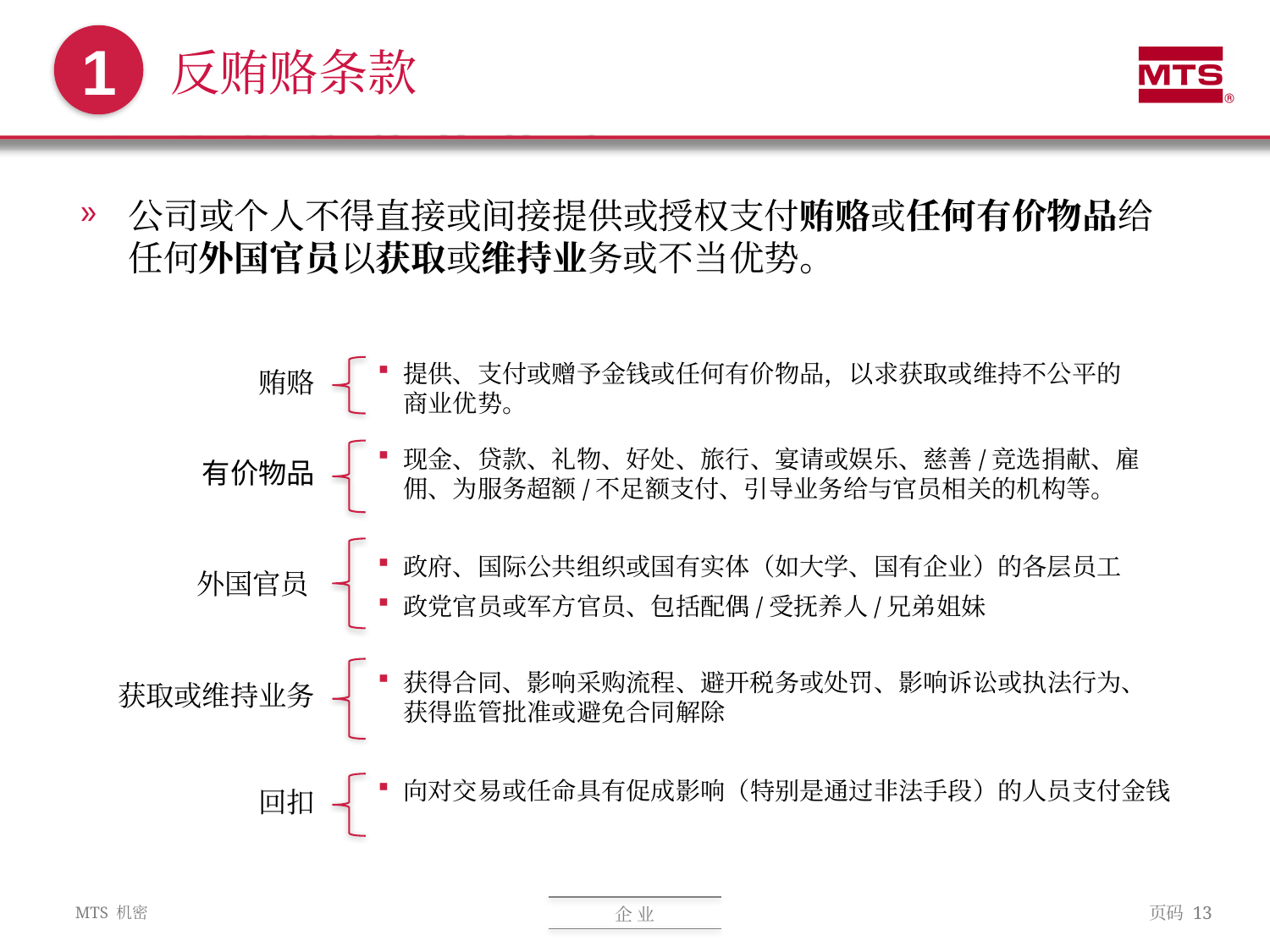

# 反贿赂条款

1
公司或个人不得直接或间接提供或授权支付贿赂或任何有价物品给任何外国官员以获取或维持业务或不当优势。
提供、支付或赠予金钱或任何有价物品，以求获取或维持不公平的商业优势。

贿赂
现金、贷款、礼物、好处、旅行、宴请或娱乐、慈善/竞选捐献、雇佣、为服务超额/不足额支付、引导业务给与官员相关的机构等。

有价物品

政府、国际公共组织或国有实体（如大学、国有企业）的各层员工
政党官员或军方官员、包括配偶/受抚养人/兄弟姐妹
外国官员

获得合同、影响采购流程、避开税务或处罚、影响诉讼或执法行为、
获得监管批准或避免合同解除
获取或维持业务
向对交易或任命具有促成影响（特别是通过非法手段）的人员支付金钱

回扣